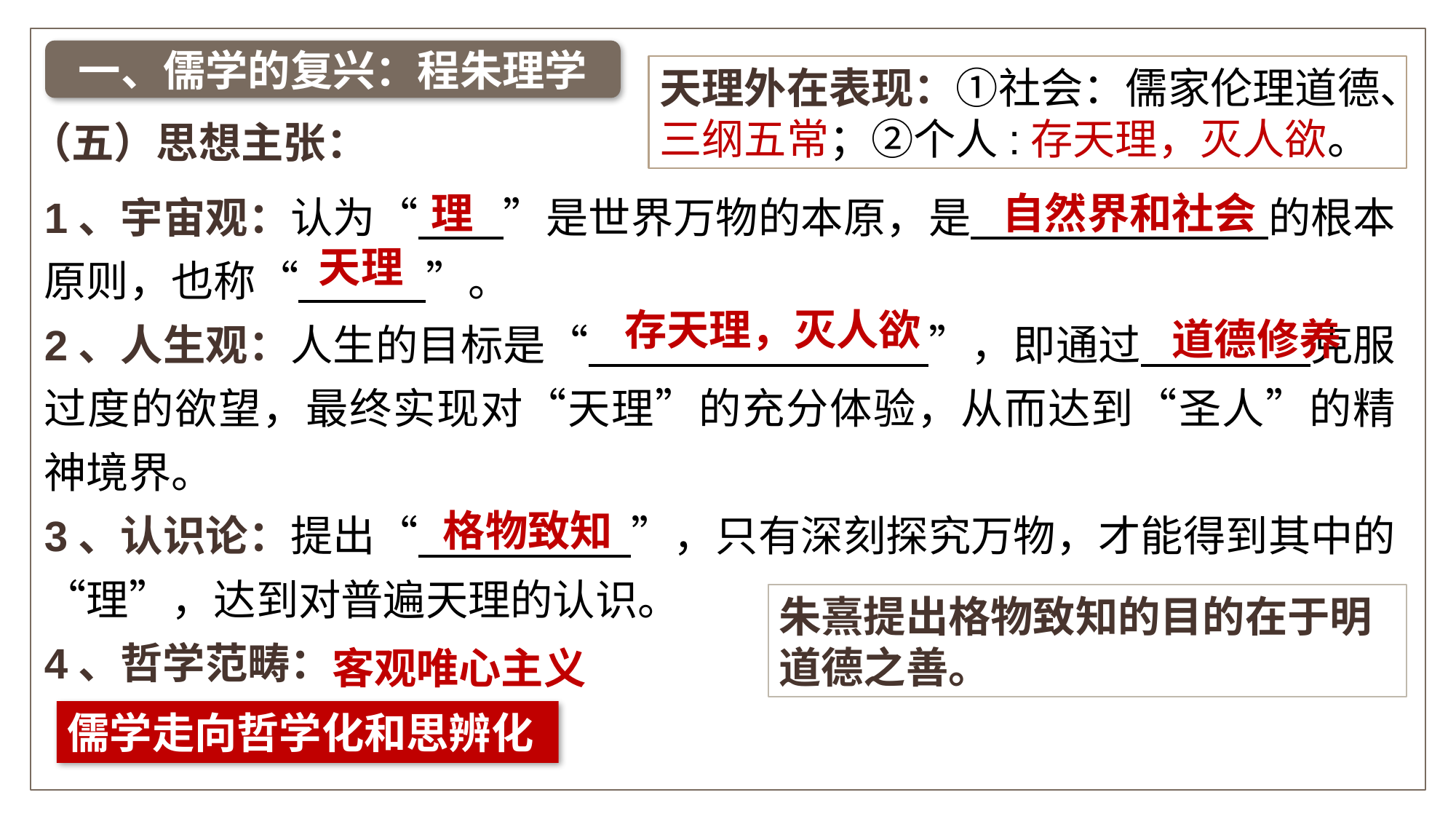

一、儒学的复兴：程朱理学
天理外在表现：①社会：儒家伦理道德、三纲五常；②个人:存天理，灭人欲。
（五）思想主张：
1、宇宙观：认为“　　”是世界万物的本原，是　　　　　　　的根本原则，也称“　　　”。
2、人生观：人生的目标是“　　　　　　　　”，即通过　　　　克服过度的欲望，最终实现对“天理”的充分体验，从而达到“圣人”的精神境界。
3、认识论：提出“　　　　　”，只有深刻探究万物，才能得到其中的“理”，达到对普遍天理的认识。
4、哲学范畴：
理
自然界和社会
天理
存天理，灭人欲
道德修养
格物致知
朱熹提出格物致知的目的在于明道德之善。
客观唯心主义
儒学走向哲学化和思辨化